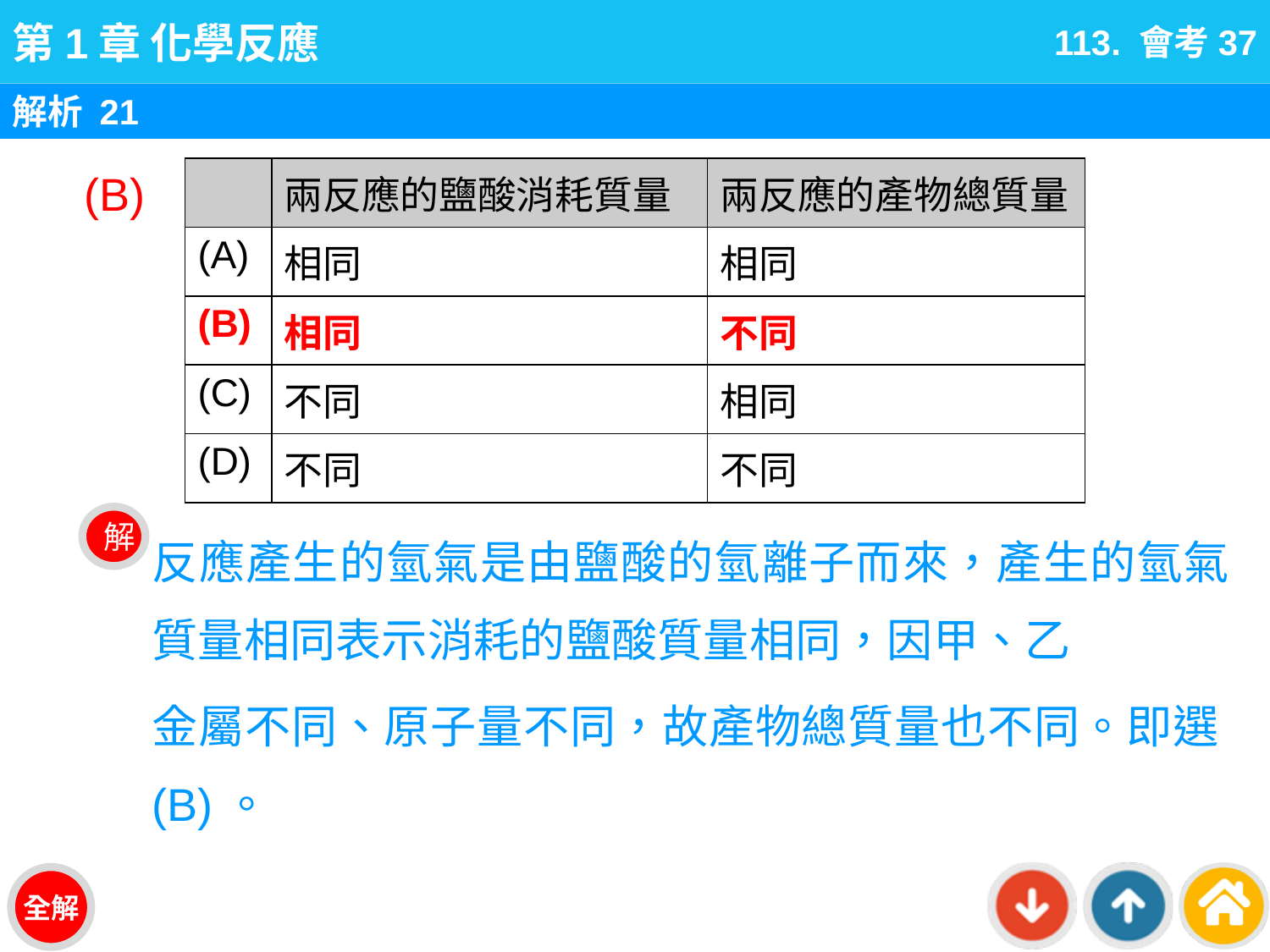

113. 會考37
解析 21
(B)
|  | 兩反應的鹽酸消耗質量 | 兩反應的產物總質量 |
| --- | --- | --- |
| (A) | 相同 | 相同 |
| (B) | 相同 | 不同 |
| (C) | 不同 | 相同 |
| (D) | 不同 | 不同 |
反應產生的氫氣是由鹽酸的氫離子而來，產生的氫氣質量相同表示消耗的鹽酸質量相同，因甲、乙
金屬不同、原子量不同，故產物總質量也不同。即選(B)。
解
全解